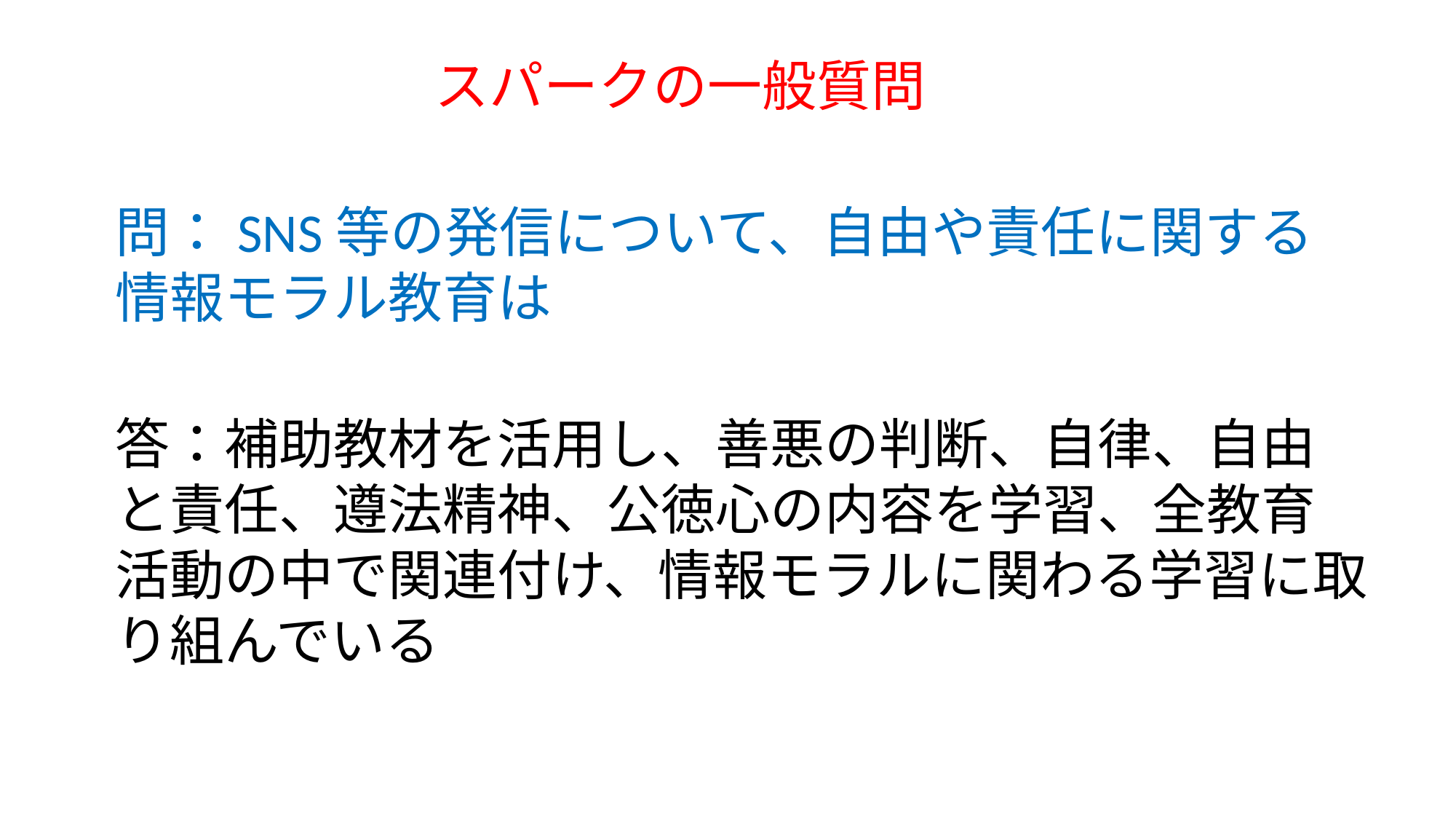

スパークの一般質問
問：SNS等の発信について、自由や責任に関する情報モラル教育は
答：補助教材を活用し、善悪の判断、自律、自由と責任、遵法精神、公徳心の内容を学習、全教育活動の中で関連付け、情報モラルに関わる学習に取り組んでいる